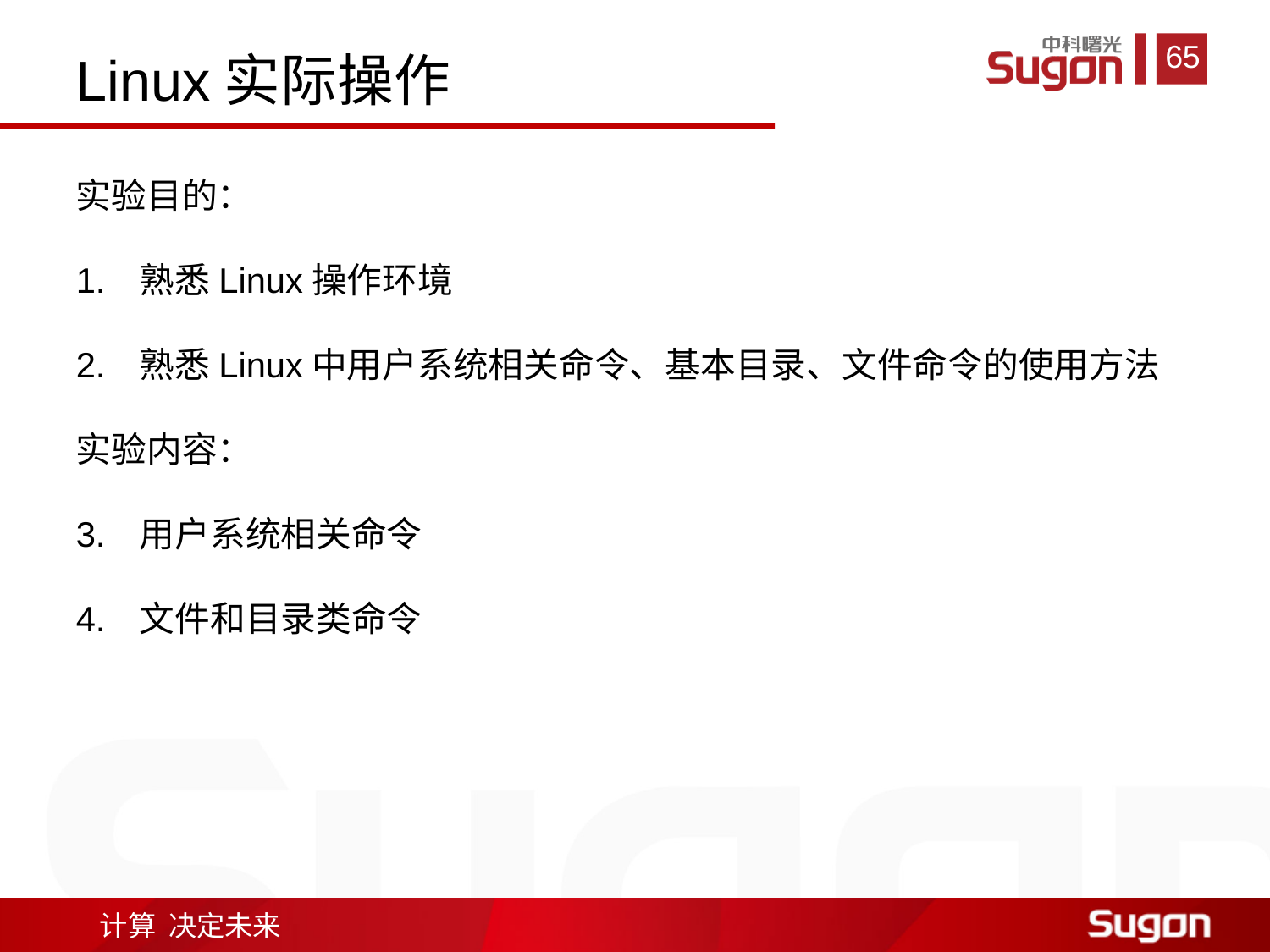

Linux实际操作
实验目的：
熟悉Linux操作环境
熟悉Linux中用户系统相关命令、基本目录、文件命令的使用方法
实验内容：
用户系统相关命令
文件和目录类命令